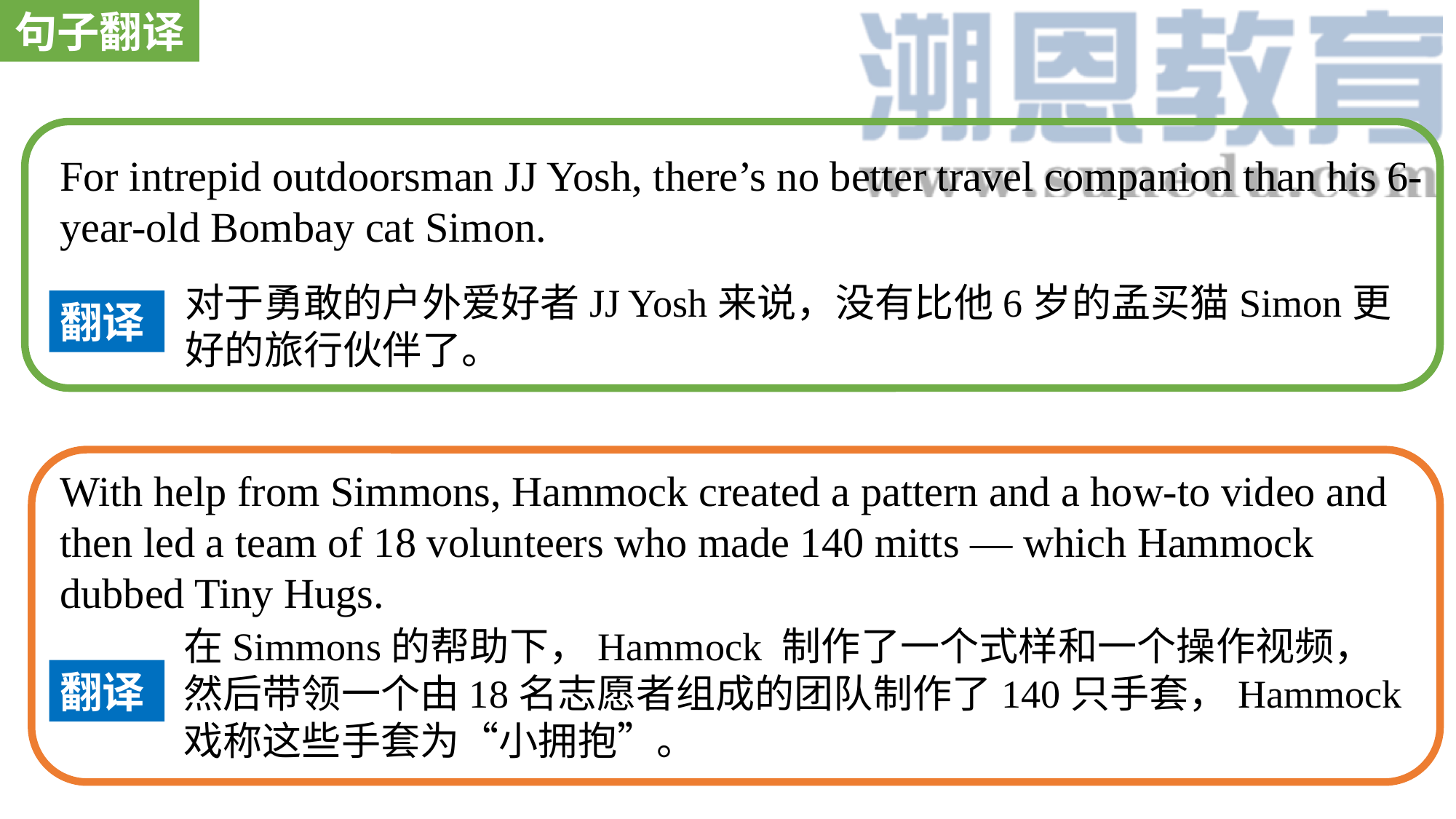

句子翻译

For intrepid outdoorsman JJ Yosh, there’s no better travel companion than his 6-year-old Bombay cat Simon.
对于勇敢的户外爱好者JJ Yosh来说，没有比他6岁的孟买猫Simon更好的旅行伙伴了。
翻译

With help from Simmons, Hammock created a pattern and a how-to video and then led a team of 18 volunteers who made 140 mitts — which Hammock dubbed Tiny Hugs.
在Simmons的帮助下，Hammock 制作了一个式样和一个操作视频，然后带领一个由18名志愿者组成的团队制作了140只手套，Hammock戏称这些手套为“小拥抱”。
翻译